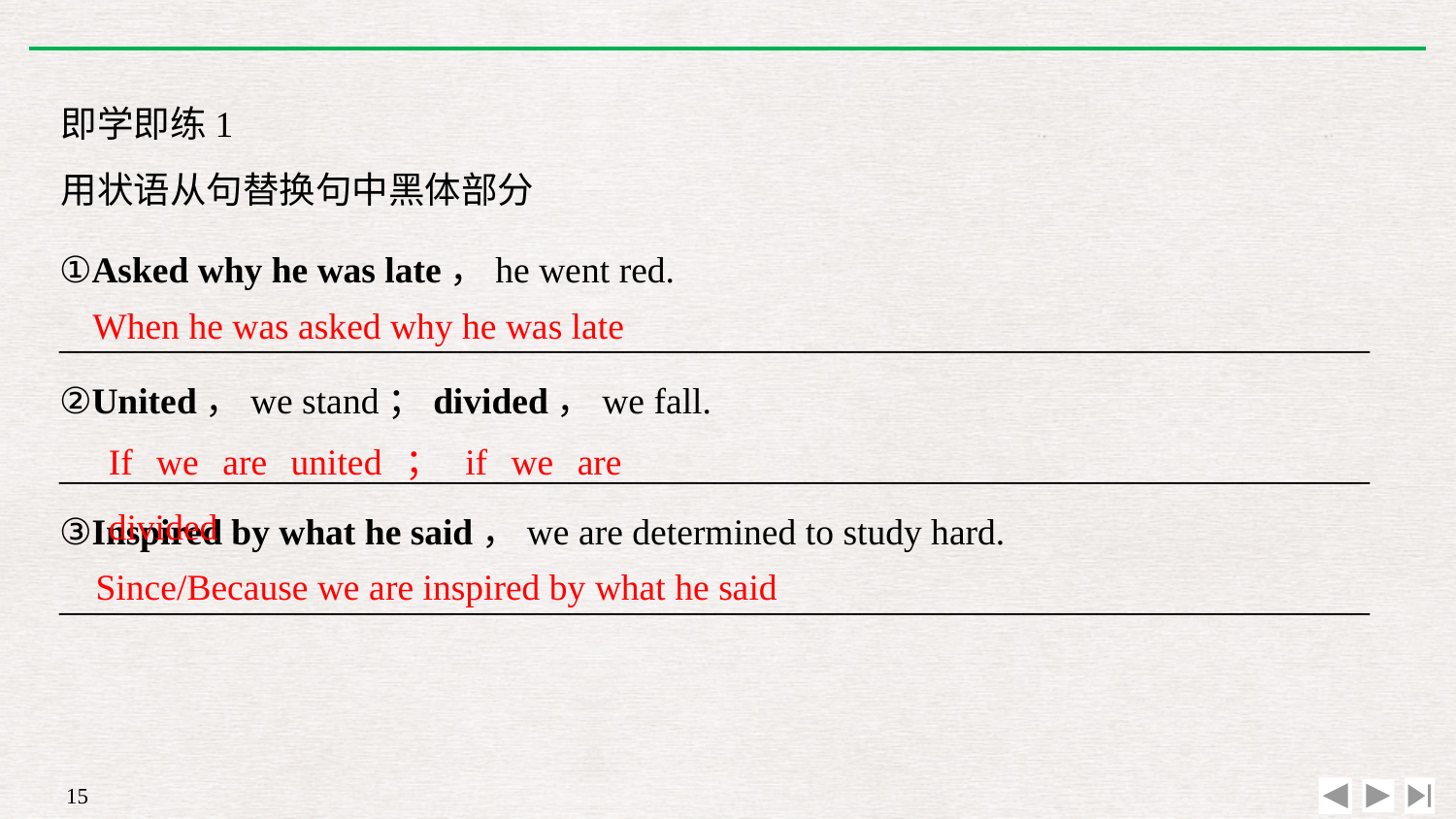

即学即练1
用状语从句替换句中黑体部分
①Asked why he was late，he went red.
________________________________________________________________________
②United，we stand；divided，we fall.
________________________________________________________________________
③Inspired by what he said，we are determined to study hard.
________________________________________________________________________
When he was asked why he was late
If we are united；if we are divided
Since/Because we are inspired by what he said